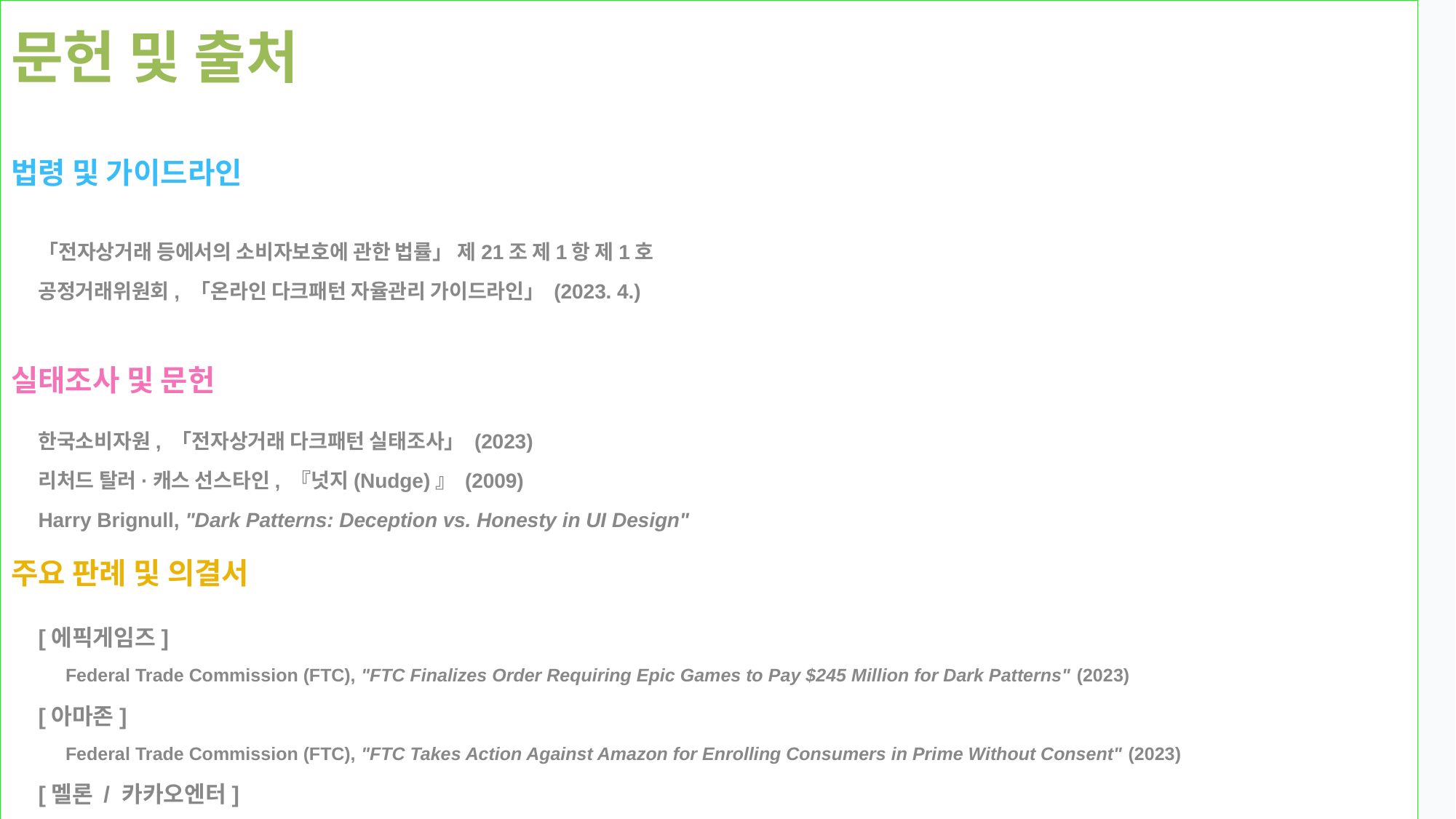

문헌 및 출처
법령 및 가이드라인
「전자상거래 등에서의 소비자보호에 관한 법률」 제21조 제1항 제1호
공정거래위원회, 「온라인 다크패턴 자율관리 가이드라인」 (2023. 4.)
실태조사 및 문헌
한국소비자원, 「전자상거래 다크패턴 실태조사」 (2023)
리처드 탈러·캐스 선스타인, 『넛지(Nudge)』 (2009)
Harry Brignull, "Dark Patterns: Deception vs. Honesty in UI Design"
주요 판례 및 의결서
[에픽게임즈]
Federal Trade Commission (FTC), "FTC Finalizes Order Requiring Epic Games to Pay $245 Million for Dark Patterns" (2023)
[아마존]
Federal Trade Commission (FTC), "FTC Takes Action Against Amazon for Enrolling Consumers in Prime Without Consent" (2023)
[멜론 / 카카오엔터]
공정거래위원회 의결 제2021-000호, "(주)카카오엔터테인먼트의 전자상거래법 위반행위에 대한 건"